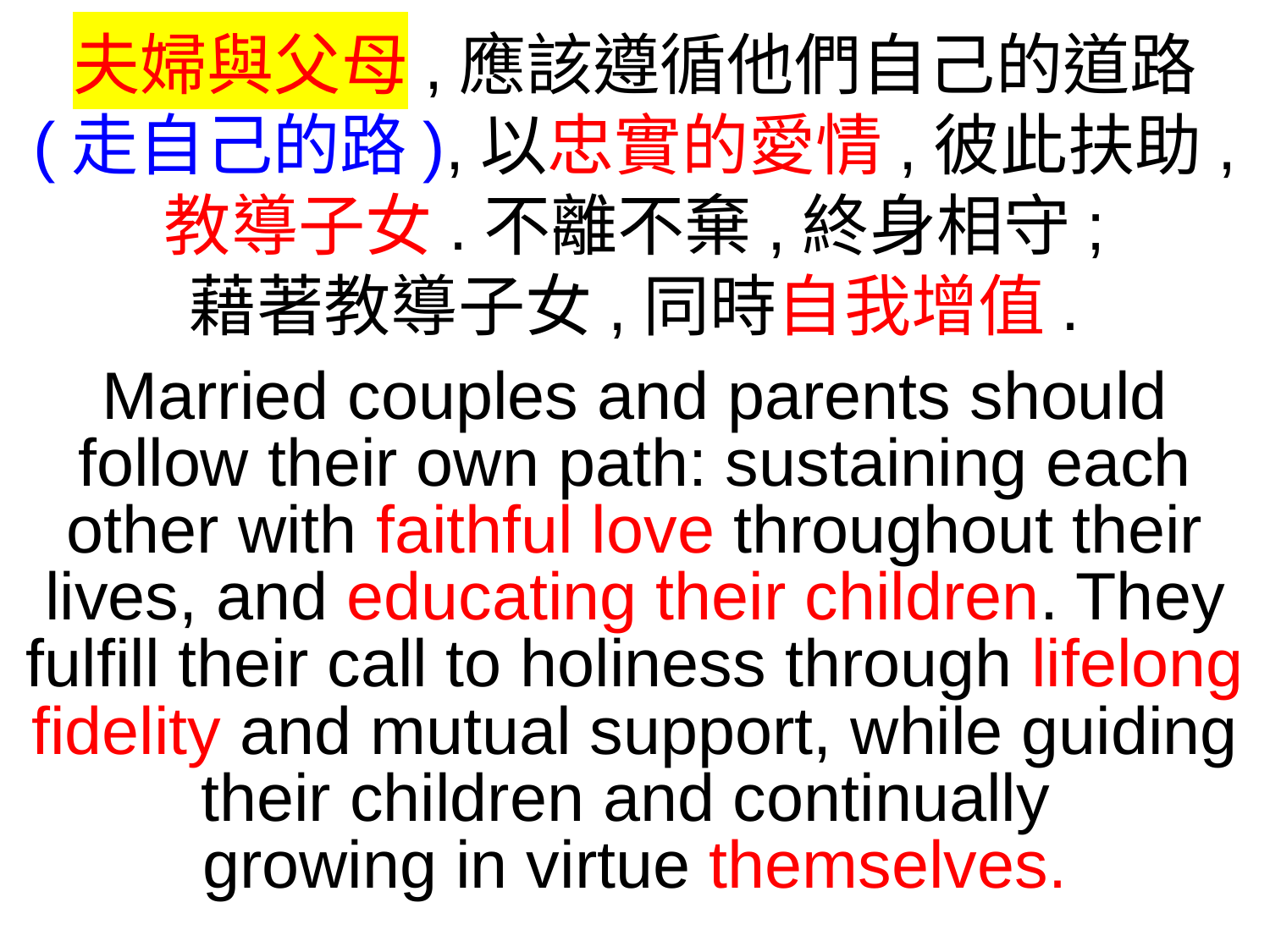

夫婦與父母,應該遵循他們自己的道路
(走自己的路),以忠實的愛情,彼此扶助,
教導子女.不離不棄,終身相守;
藉著教導子女,同時自我增值.
Married couples and parents should follow their own path: sustaining each other with faithful love throughout their lives, and educating their children. They fulfill their call to holiness through lifelong fidelity and mutual support, while guiding their children and continually
growing in virtue themselves.